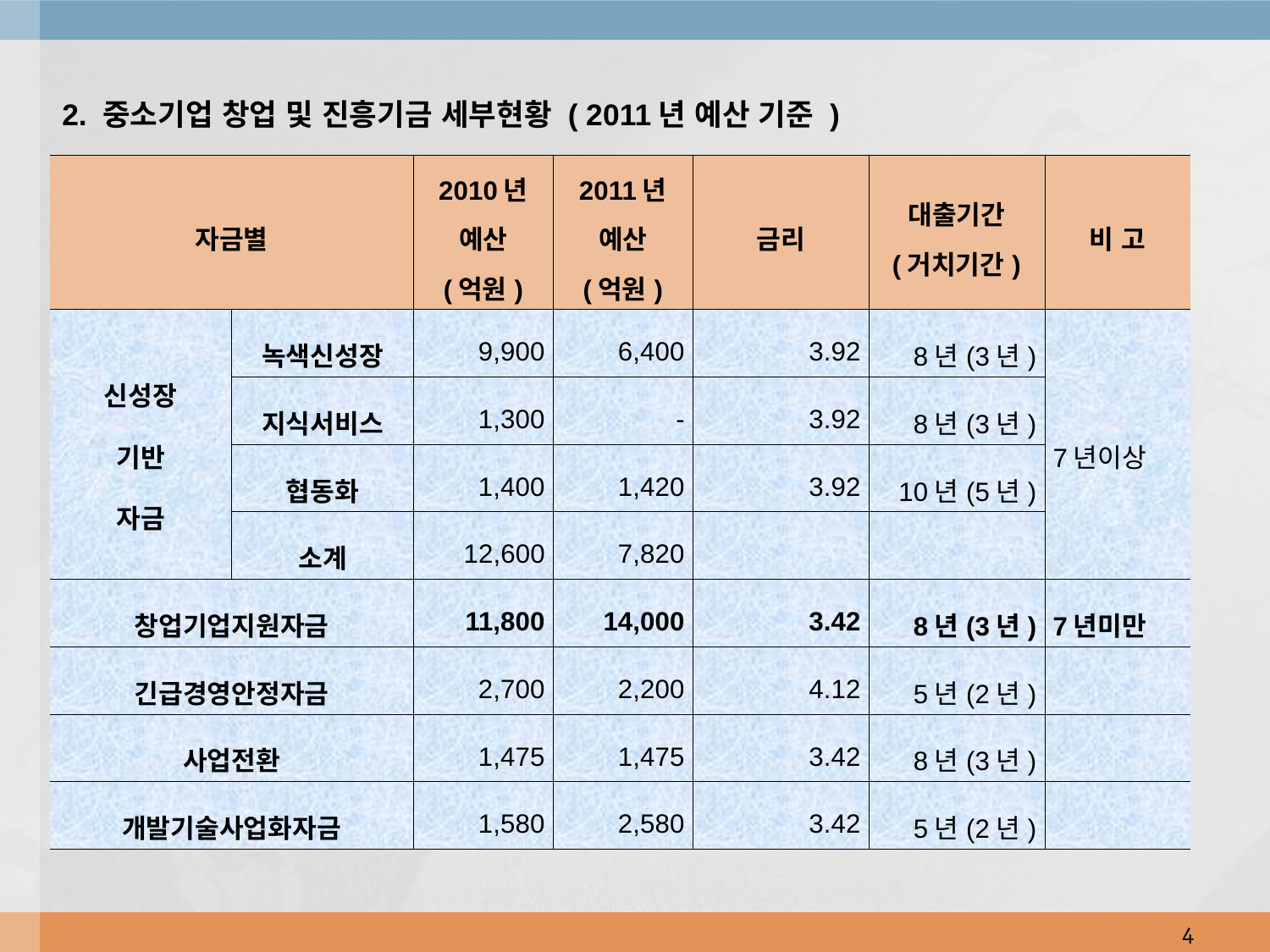

2. 중소기업 창업 및 진흥기금 세부현황 ( 2011년 예산 기준 )
| 자금별 |  | 2010년 예산 (억원) | 2011년 예산 (억원) | 금리 | 대출기간 (거치기간) | 비 고 |
| --- | --- | --- | --- | --- | --- | --- |
| 신성장 기반 자금 | 녹색신성장 | 9,900 | 6,400 | 3.92 | 8년(3년) | 7년이상 |
|  | 지식서비스 | 1,300 | - | 3.92 | 8년(3년) |  |
|  | 협동화 | 1,400 | 1,420 | 3.92 | 10년(5년) |  |
|  | 소계 | 12,600 | 7,820 |  |  |  |
| 창업기업지원자금 |  | 11,800 | 14,000 | 3.42 | 8년(3년) | 7년미만 |
| 긴급경영안정자금 |  | 2,700 | 2,200 | 4.12 | 5년(2년) |  |
| 사업전환 |  | 1,475 | 1,475 | 3.42 | 8년(3년) |  |
| 개발기술사업화자금 |  | 1,580 | 2,580 | 3.42 | 5년(2년) |  |
4